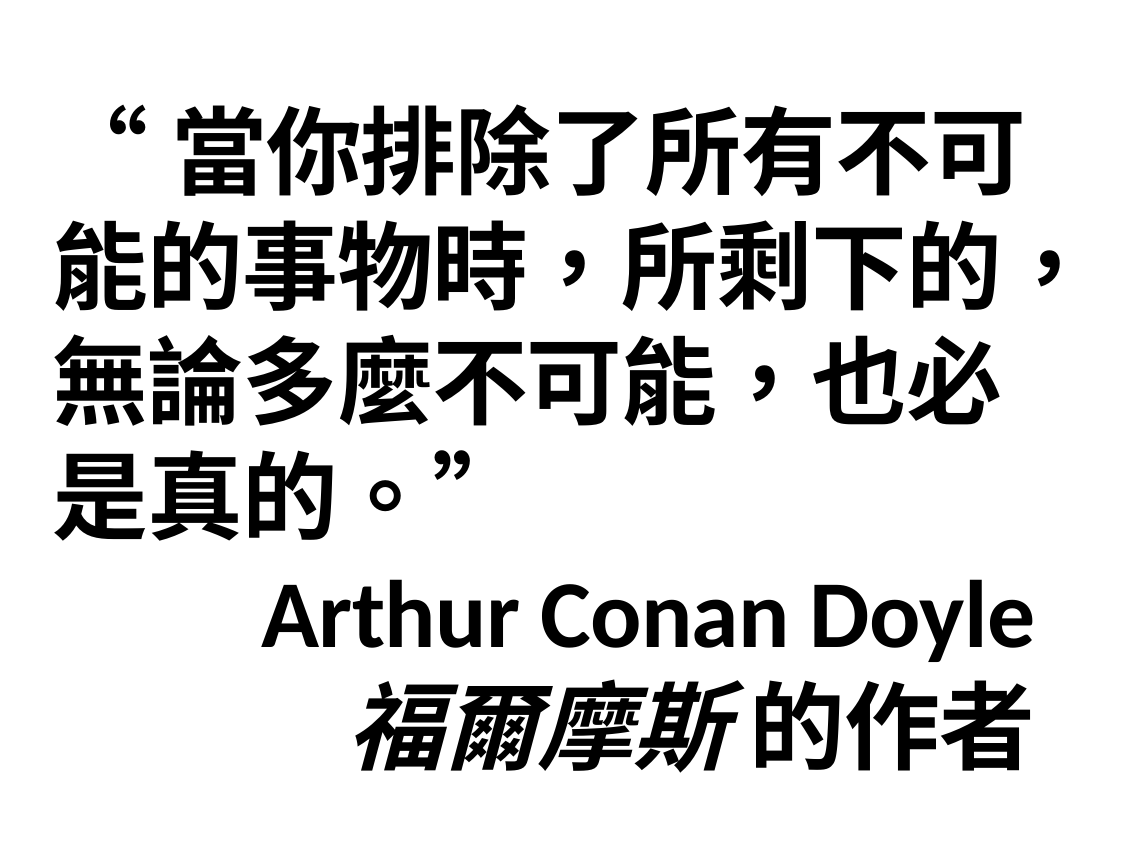

“當你排除了所有不可能的事物時，所剩下的，無論多麼不可能，也必是真的。”
Arthur Conan Doyle
福爾摩斯 的作者